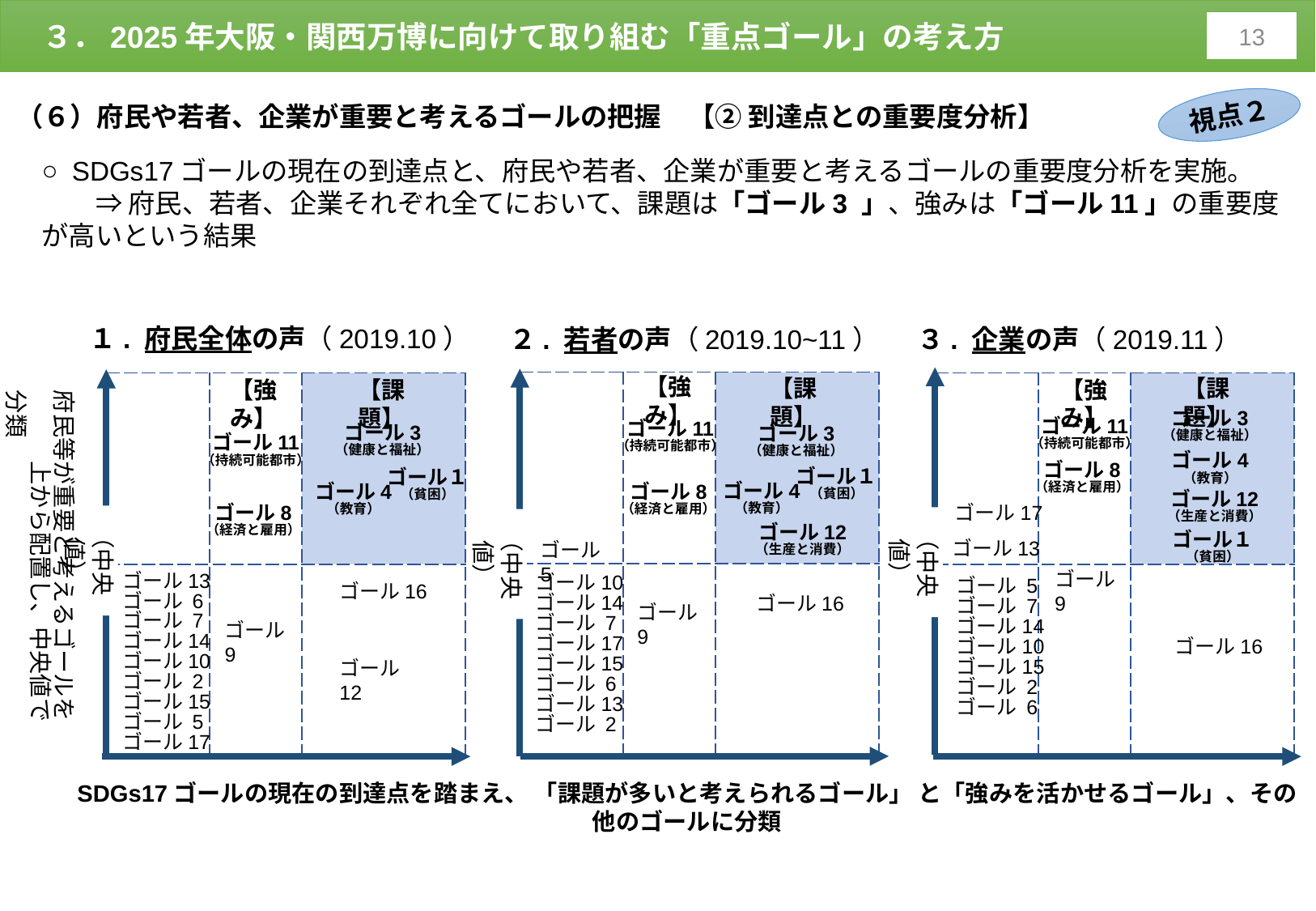

３．2025年大阪・関西万博に向けて取り組む「重点ゴール」の考え方
13
（６）府民や若者、企業が重要と考えるゴールの把握　【② 到達点との重要度分析】
視点２
 SDGs17ゴールの現在の到達点と、府民や若者、企業が重要と考えるゴールの重要度分析を実施。
　　⇒ 府民、若者、企業それぞれ全てにおいて、課題は「ゴール3 」、強みは「ゴール11」の重要度が高いという結果
１. 府民全体の声（2019.10）
２. 若者の声（2019.10~11）
３. 企業の声（2019.11）
【強み】
【課題】
【課題】
【強み】
【強み】
【課題】
|  |  |  |
| --- | --- | --- |
|  |  |  |
|  |  |  |
| --- | --- | --- |
|  |  |  |
|  |  |  |
| --- | --- | --- |
|  |  |  |
府民等が重要と考えるゴールを
　　　上から配置し、中央値で分類
ゴール3
（健康と福祉）
ゴール11
（持続可能都市）
ゴール11
（持続可能都市）
ゴール3
（健康と福祉）
ゴール3
（健康と福祉）
ゴール11
（持続可能都市）
ゴール4
（教育）
ゴール8
（経済と雇用）
ゴール１
（貧困）
ゴール１
（貧困）
ゴール4
（教育）
ゴール8
（経済と雇用）
ゴール4
（教育）
ゴール8
（経済と雇用）
ゴール12
（生産と消費）
ゴール17
（中央値）
（中央値）
（中央値）
ゴール12
（生産と消費）
ゴール13
ゴール5
ゴール１
（貧困）
ゴール9
ゴール13
ゴール 6
ゴール 7
ゴール14
ゴール10
ゴール 2
ゴール15
ゴール 5
ゴール17
ゴール10
ゴール14
ゴール 7
ゴール17
ゴール15
ゴール 6
ゴール13
ゴール 2
ゴール 5
ゴール 7
ゴール14
ゴール10
ゴール15
ゴール 2
ゴール 6
ゴール16
ゴール16
ゴール9
ゴール9
ゴール16
ゴール12
SDGs17ゴールの現在の到達点を踏まえ、 「課題が多いと考えられるゴール」 と「強みを活かせるゴール」、その他のゴールに分類